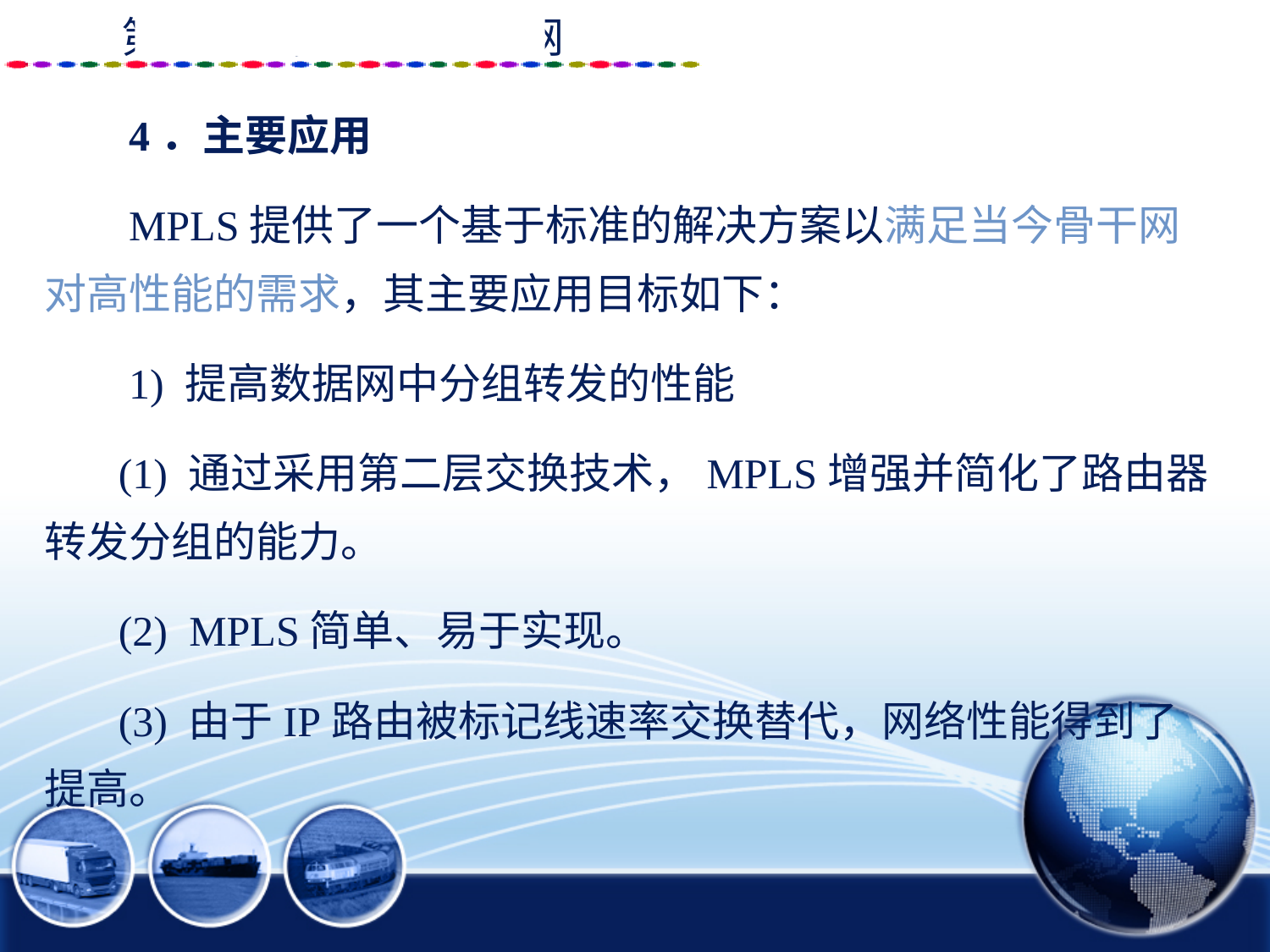

4．主要应用
        MPLS提供了一个基于标准的解决方案以满足当今骨干网对高性能的需求，其主要应用目标如下：
        1) 提高数据网中分组转发的性能
       (1) 通过采用第二层交换技术，MPLS增强并简化了路由器转发分组的能力。
       (2)  MPLS简单、易于实现。
       (3) 由于IP路由被标记线速率交换替代，网络性能得到了提高。